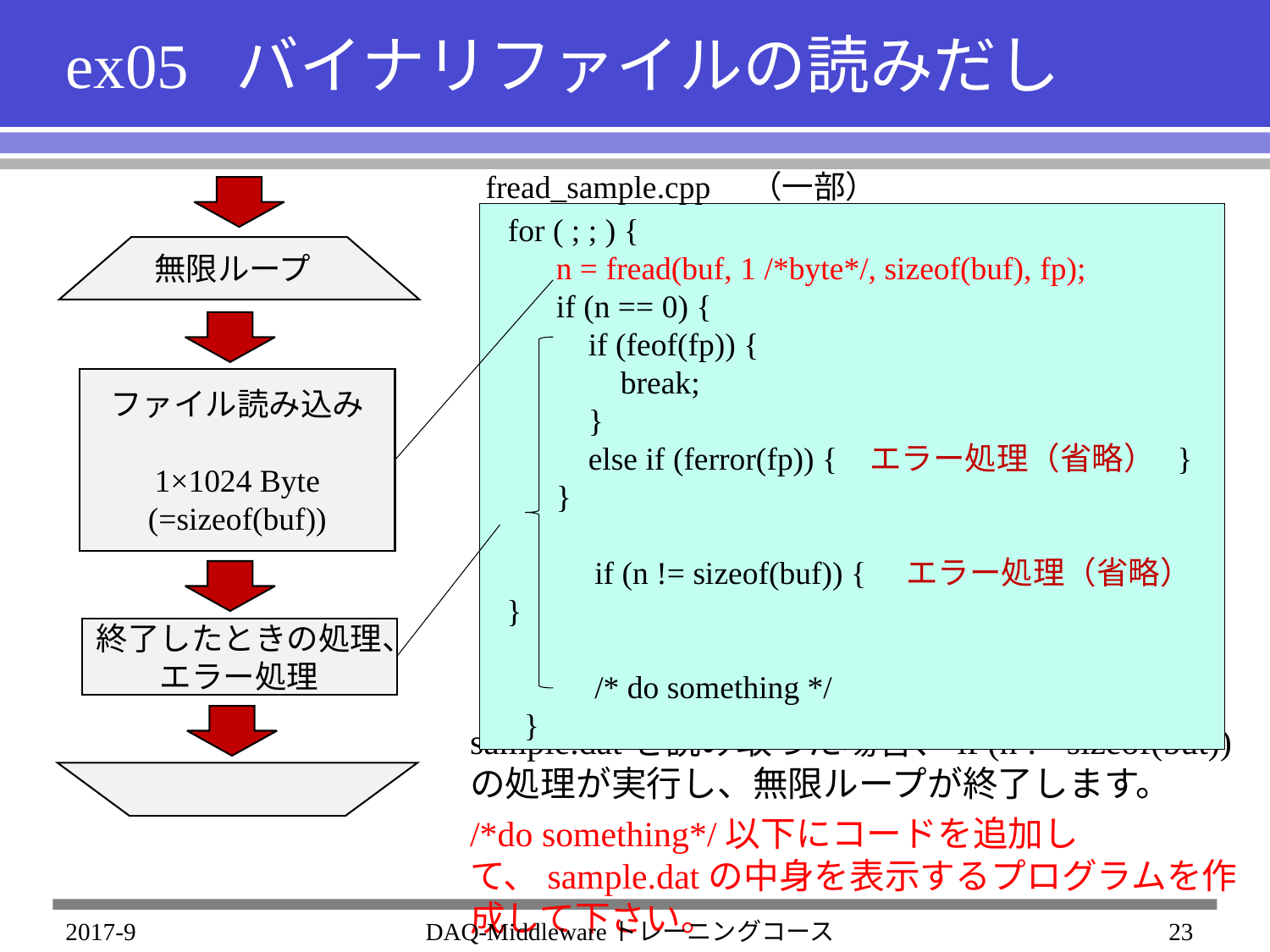

# ex05  バイナリファイルの読みだし
fread_sample.cpp　（一部）

  for ( ; ; ) {
        n = fread(buf, 1 /*byte*/, sizeof(buf), fp);
        if (n == 0) {
            if (feof(fp)) {
                break;
            }
            else if (ferror(fp)) {   エラー処理（省略）  }
        }

　　　if (n != sizeof(buf)) {　エラー処理（省略） }

　　　/* do something */
    }

無限ループ

ファイル読み込み

1×1024 Byte
(=sizeof(buf))

終了したときの処理、
エラー処理

sample.datを読み取った場合、if (n != sizeof(but))の処理が実行し、無限ループが終了します。
/*do something*/以下にコードを追加して、sample.datの中身を表示するプログラムを作成して下さい。

2017-9
DAQ-Middlewareトレーニングコース
23